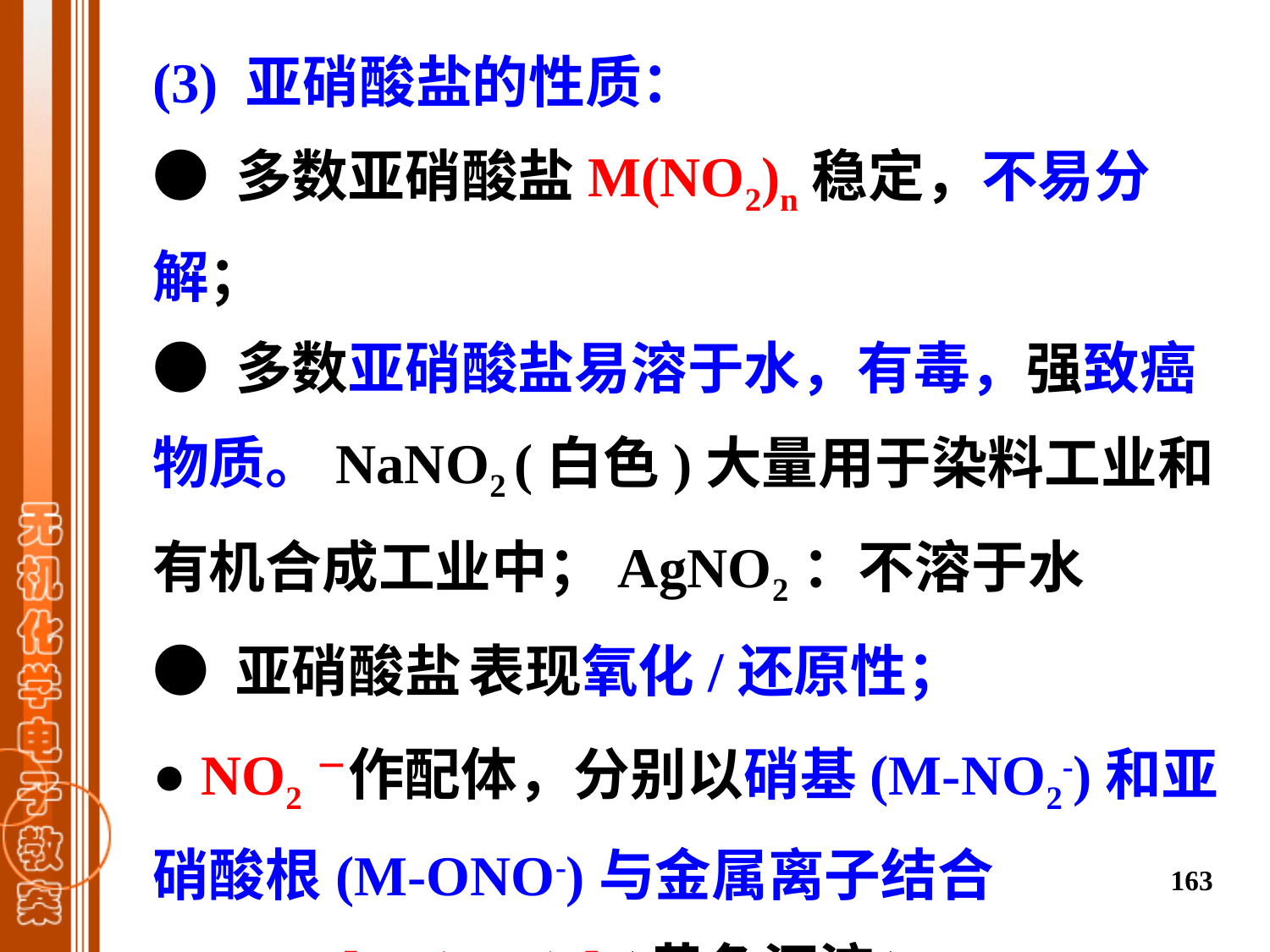

(3) 亚硝酸盐的性质：
● 多数亚硝酸盐M(NO2)n稳定，不易分解；
● 多数亚硝酸盐易溶于水，有毒，强致癌物质。NaNO2 (白色)大量用于染料工业和有机合成工业中；AgNO2：不溶于水
● 亚硝酸盐 表现氧化/还原性；
● NO2－作配体，分别以硝基(M-NO2-)和亚硝酸根(M-ONO-)与金属离子结合
         K3[Co(NO2)6] (黄色沉淀)
163